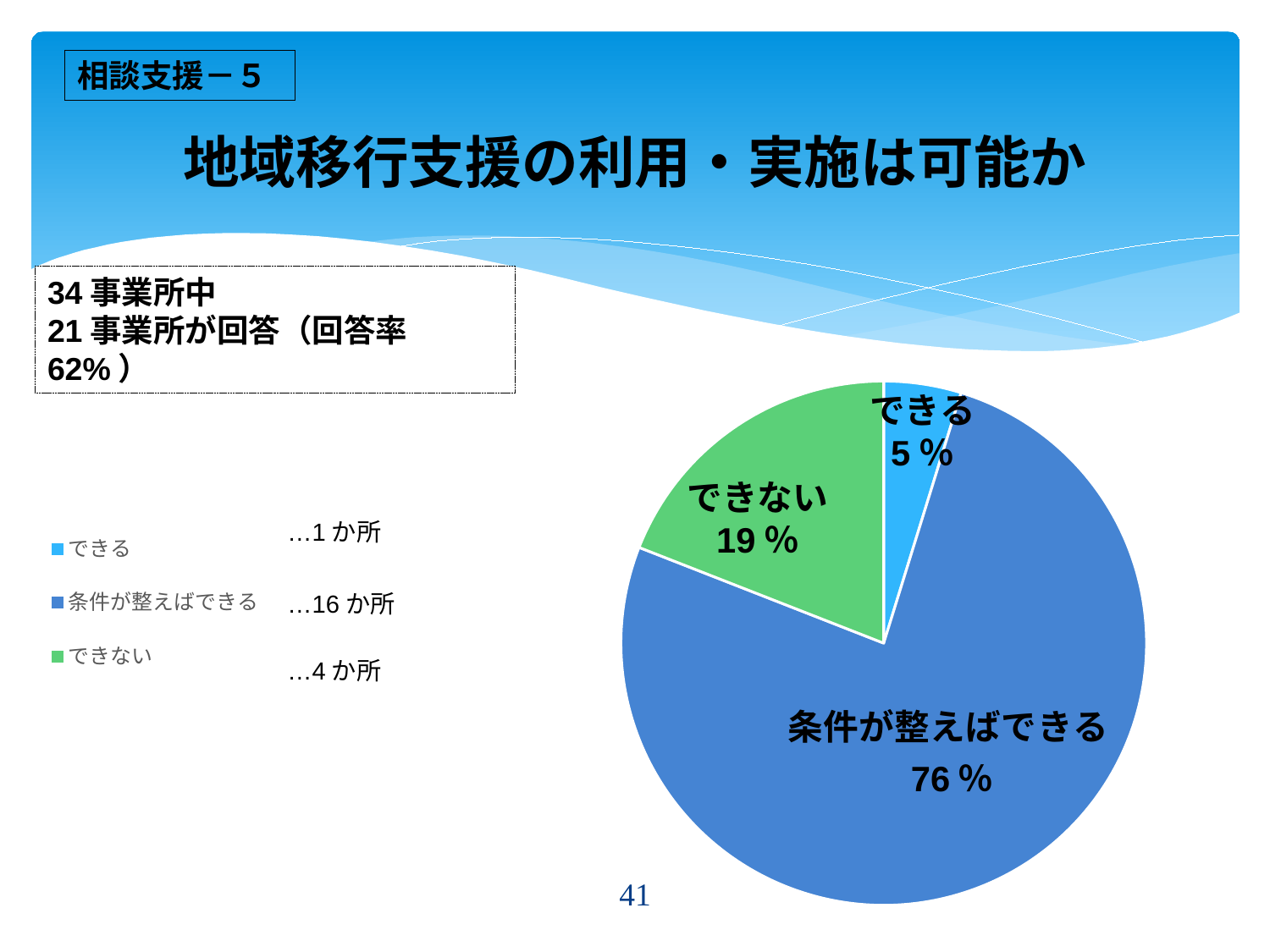

相談支援－５
# 地域移行支援の利用・実施は可能か
34事業所中
21事業所が回答（回答率62%）

### Chart

| Category | 売上高 |
|---|---|
| できる | 1.0 |
| 条件が整えばできる | 16.0 |
| できない | 4.0 |
できる
5％
できない
19％
…1か所
…16か所
…4か所
41